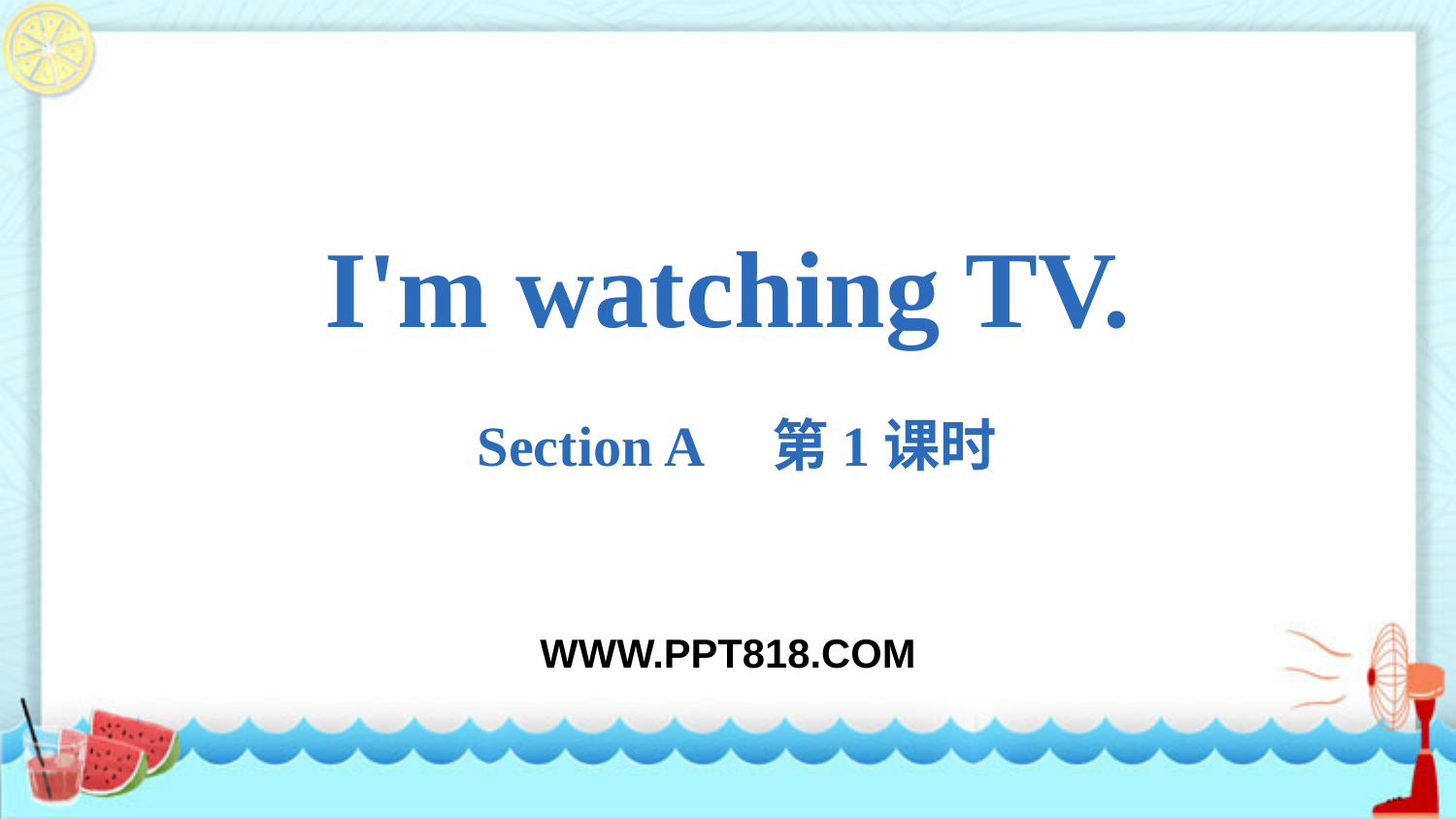

I'm watching TV.
 Section A    第1课时
WWW.PPT818.COM